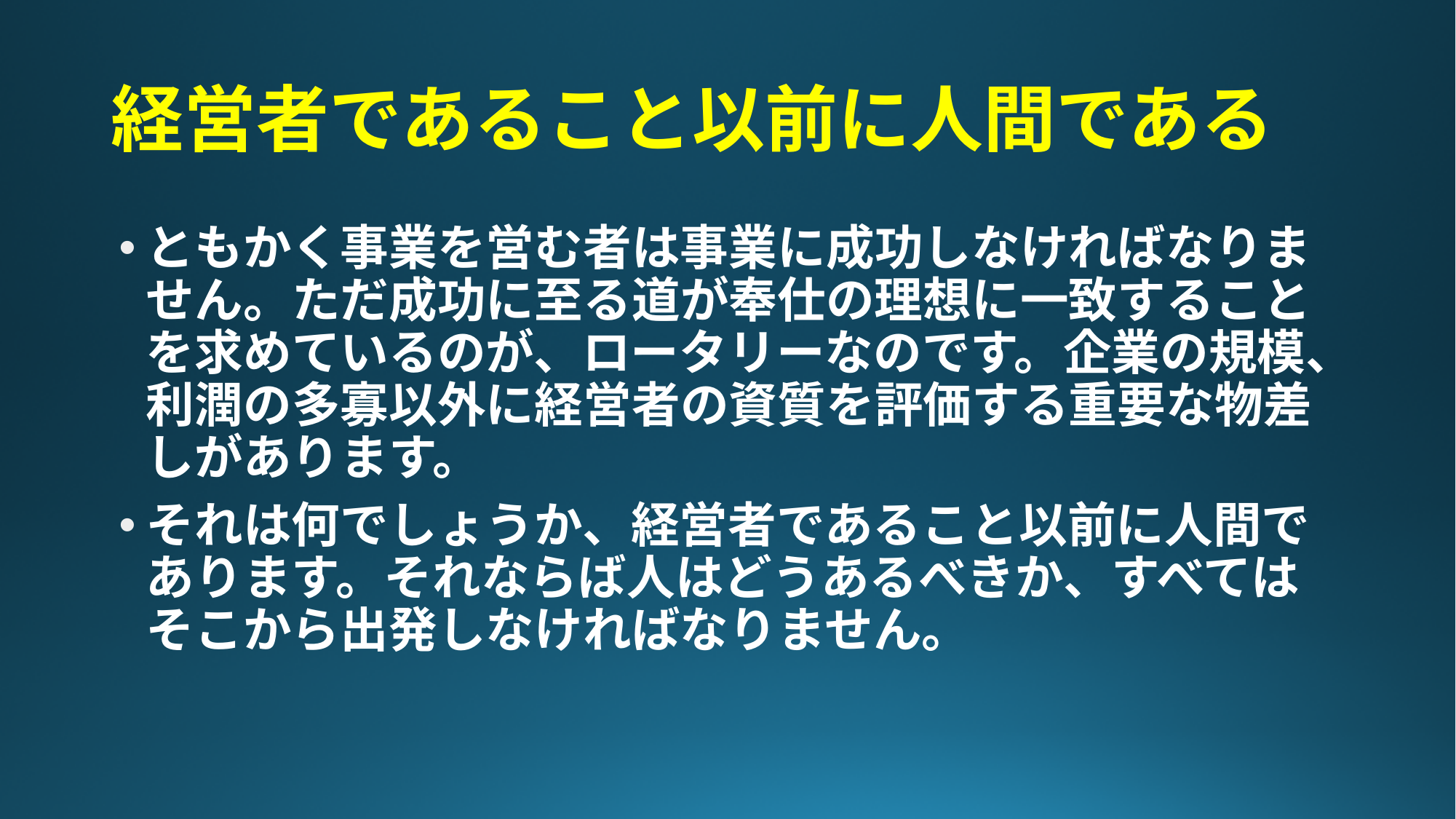

# 経営者であること以前に人間である
ともかく事業を営む者は事業に成功しなければなりません。ただ成功に至る道が奉仕の理想に一致することを求めているのが、ロータリーなのです。企業の規模、利潤の多寡以外に経営者の資質を評価する重要な物差しがあります。
それは何でしょうか、経営者であること以前に人間であります。それならば人はどうあるべきか、すべてはそこから出発しなければなりません。